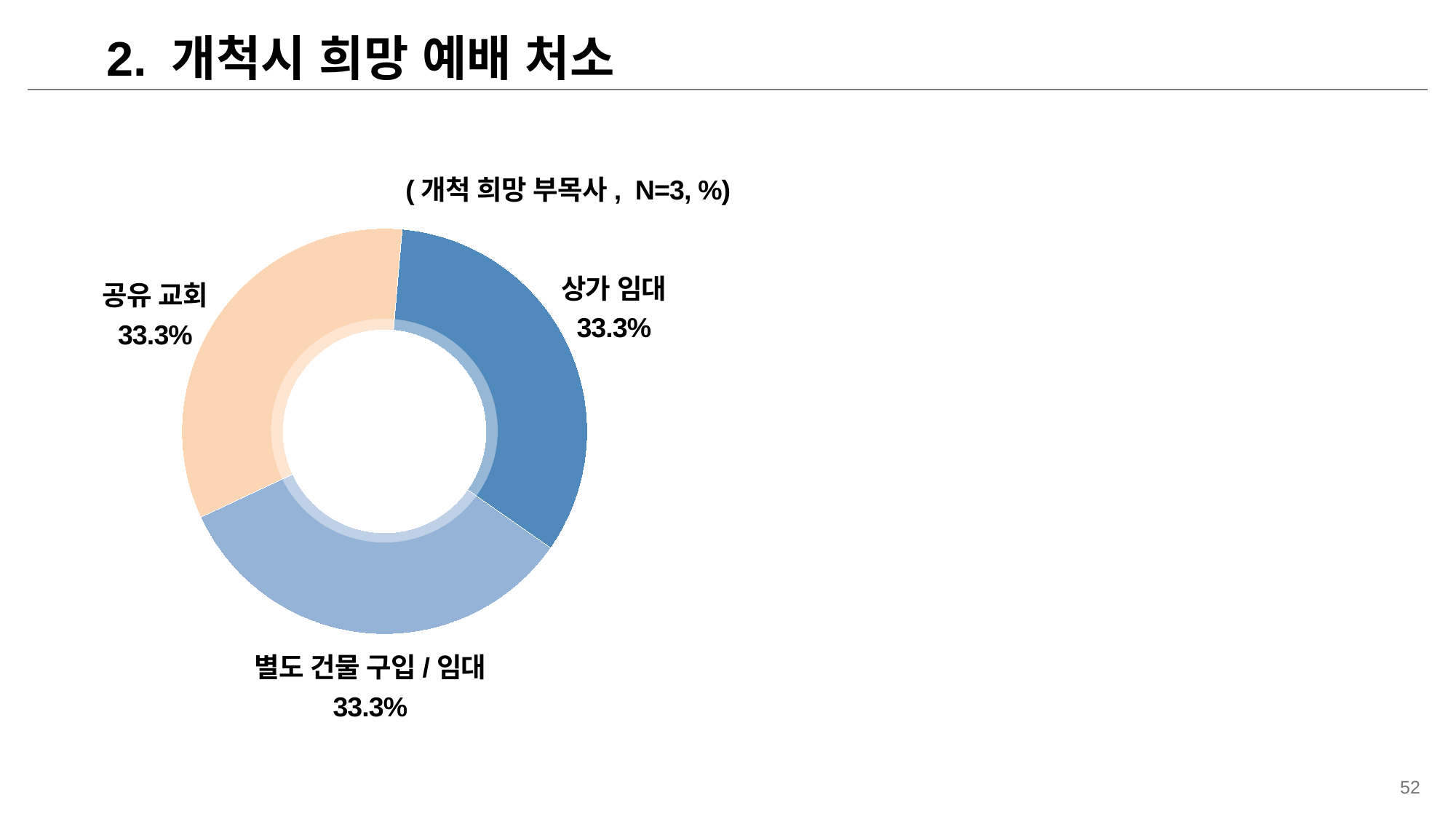

2. 개척시 희망 예배 처소
(개척 희망 부목사,  N=3, %)

### Chart

| Category | 열1 |
|---|---|
| 지금처럼 계속 하고 싶다 | 33.333333333333336 |
| 지금보다 더 하고 싶다 | 33.333333333333336 |
| 지금보다 줄이고 싶다 | 33.333333333333336 |
상가 임대
33.3%
공유 교회
33.3%
별도 건물 구입/임대
33.3%